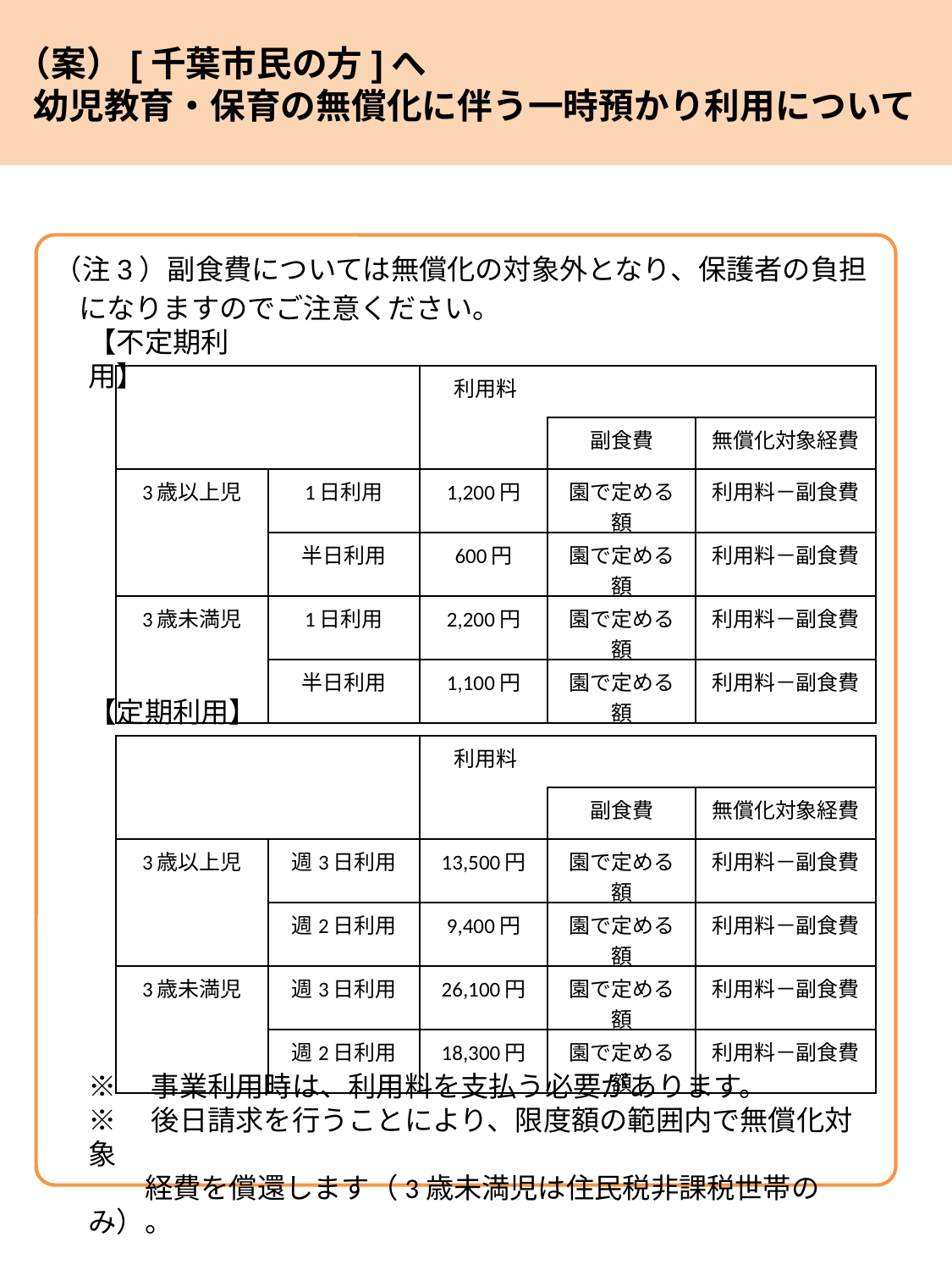

（案）[千葉市民の方]へ
幼児教育・保育の無償化に伴う一時預かり利用について
（注3）副食費については無償化の対象外となり、保護者の負担になりますのでご注意ください。

【不定期利用】
|  |  | 利用料 |  |  |
| --- | --- | --- | --- | --- |
|  |  |  | 副食費 | 無償化対象経費 |
| 3歳以上児 | 1日利用 | 1,200円 | 園で定める額 | 利用料－副食費 |
|  | 半日利用 | 600円 | 園で定める額 | 利用料－副食費 |
| 3歳未満児 | 1日利用 | 2,200円 | 園で定める額 | 利用料－副食費 |
|  | 半日利用 | 1,100円 | 園で定める額 | 利用料－副食費 |
【定期利用】
|  |  | 利用料 |  |  |
| --- | --- | --- | --- | --- |
|  |  |  | 副食費 | 無償化対象経費 |
| 3歳以上児 | 週3日利用 | 13,500円 | 園で定める額 | 利用料－副食費 |
|  | 週2日利用 | 9,400円 | 園で定める額 | 利用料－副食費 |
| 3歳未満児 | 週3日利用 | 26,100円 | 園で定める額 | 利用料－副食費 |
|  | 週2日利用 | 18,300円 | 園で定める額 | 利用料－副食費 |
※　事業利用時は、利用料を支払う必要があります。
※　後日請求を行うことにより、限度額の範囲内で無償化対象
　　経費を償還します（3歳未満児は住民税非課税世帯のみ）。